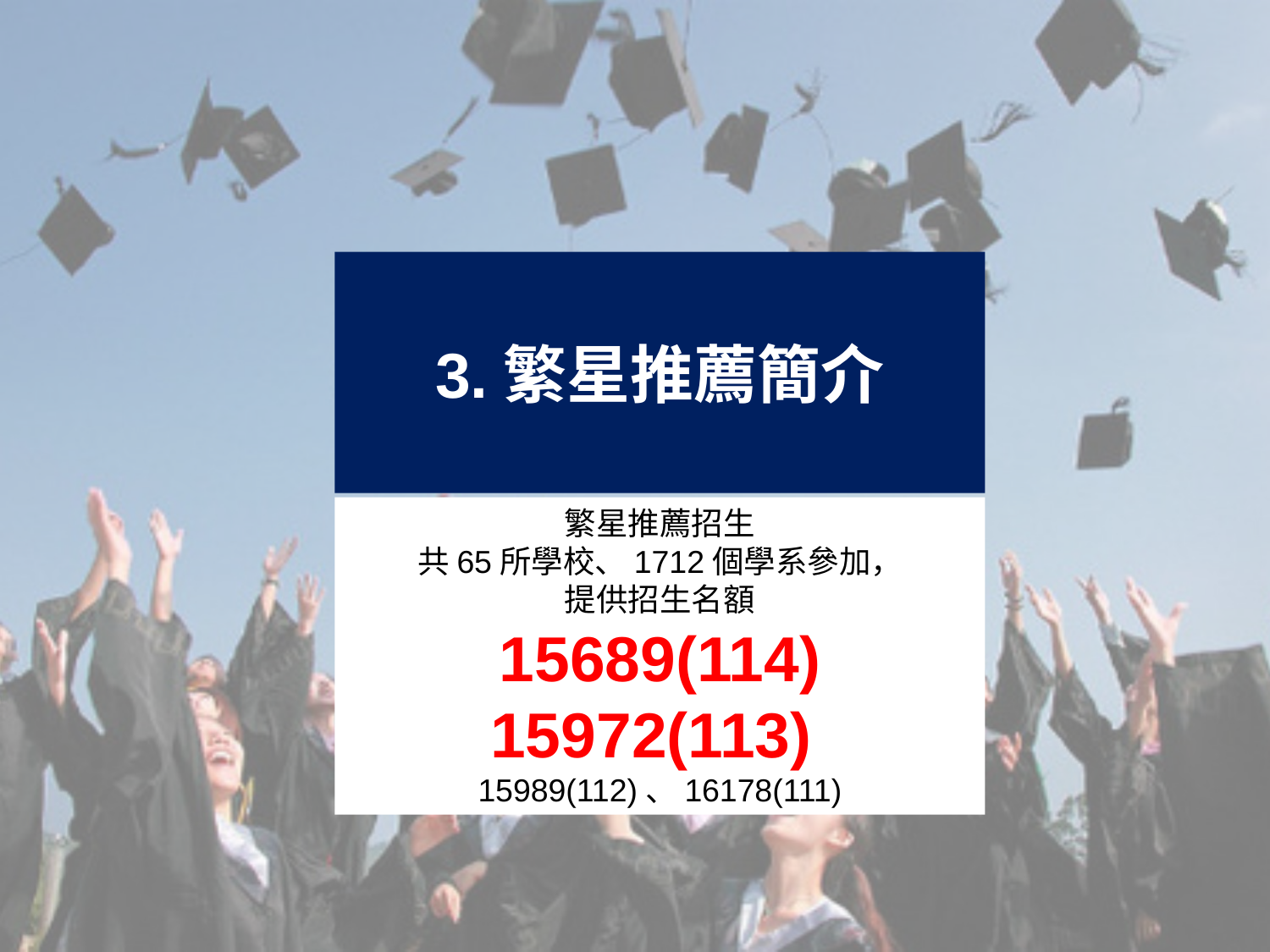

3.繁星推薦簡介

繁星推薦招生
共65所學校、1712個學系參加，
提供招生名額
15689(114)
15972(113)
15989(112)、16178(111)